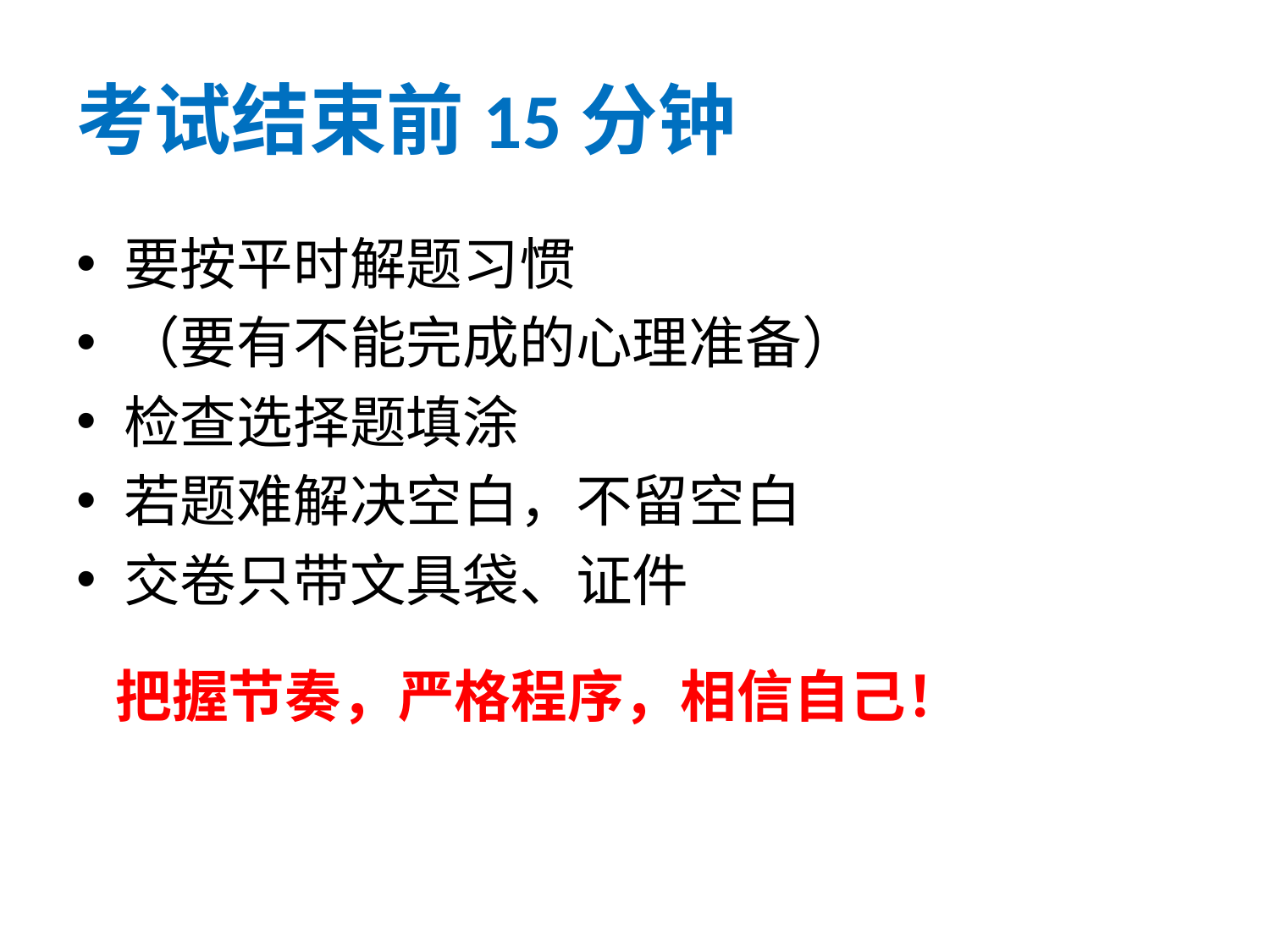

# 考试结束前15分钟
要按平时解题习惯
（要有不能完成的心理准备）
检查选择题填涂
若题难解决空白，不留空白
交卷只带文具袋、证件
把握节奏，严格程序，相信自己！